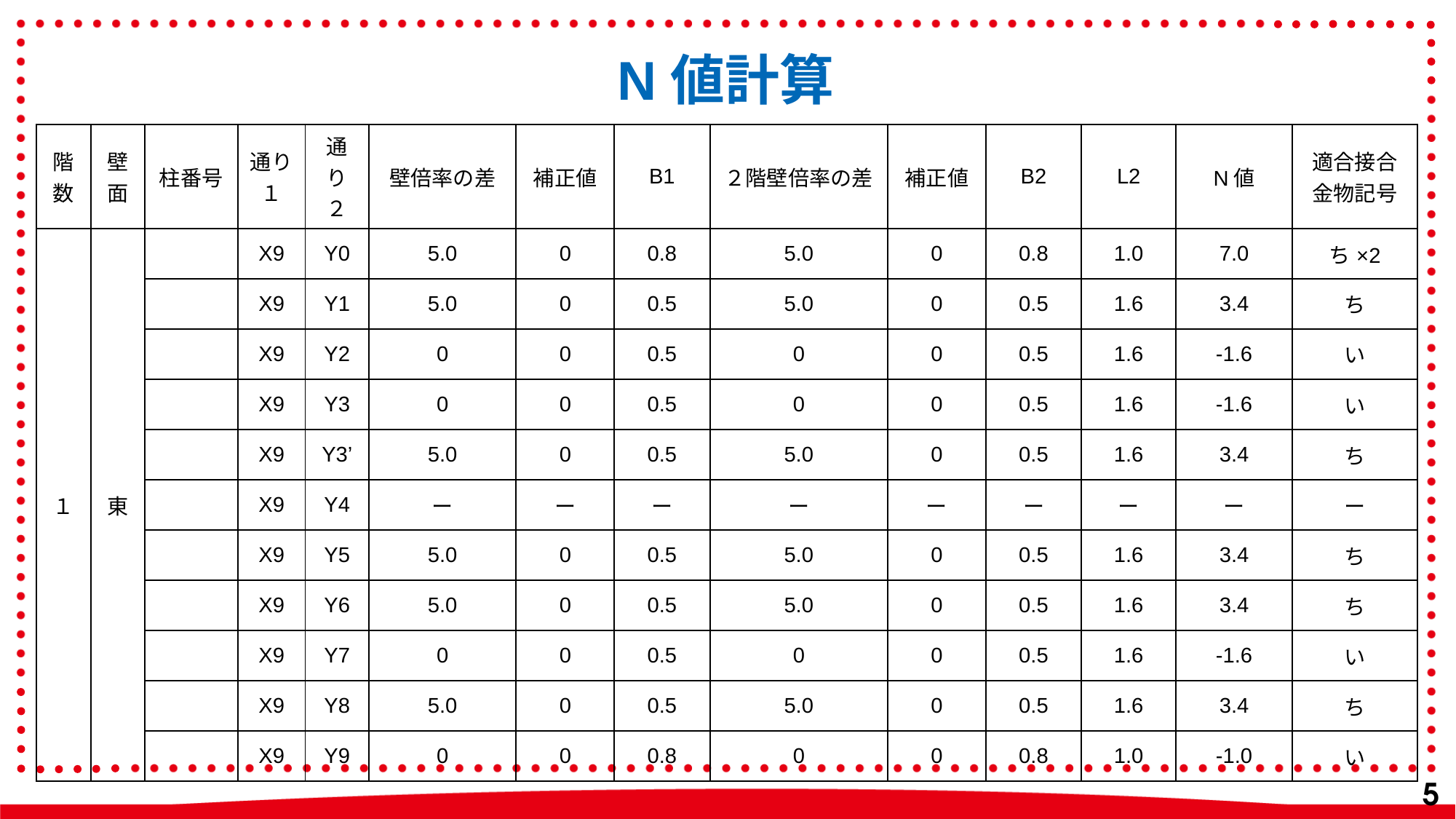

N値計算

| 階数 | 壁面 | 柱番号 | 通り１ | 通り２ | 壁倍率の差 | 補正値 | B1 | ２階壁倍率の差 | 補正値 | B2 | L2 | N値 | 適合接合金物記号 |
| --- | --- | --- | --- | --- | --- | --- | --- | --- | --- | --- | --- | --- | --- |
| １ | 東 |  | X9 | Y0 | 5.0 | 0 | 0.8 | 5.0 | 0 | 0.8 | 1.0 | 7.0 | ち×2 |
|  |  |  | X9 | Y1 | 5.0 | 0 | 0.5 | 5.0 | 0 | 0.5 | 1.6 | 3.4 | ち |
|  |  |  | X9 | Y2 | 0 | 0 | 0.5 | 0 | 0 | 0.5 | 1.6 | -1.6 | い |
|  |  |  | X9 | Y3 | 0 | 0 | 0.5 | 0 | 0 | 0.5 | 1.6 | -1.6 | い |
|  |  |  | X9 | Y3’ | 5.0 | 0 | 0.5 | 5.0 | 0 | 0.5 | 1.6 | 3.4 | ち |
|  |  |  | X9 | Y4 | ー | ー | ー | ー | ー | ー | ー | ー | ー |
|  |  |  | X9 | Y5 | 5.0 | 0 | 0.5 | 5.0 | 0 | 0.5 | 1.6 | 3.4 | ち |
|  |  |  | X9 | Y6 | 5.0 | 0 | 0.5 | 5.0 | 0 | 0.5 | 1.6 | 3.4 | ち |
|  |  |  | X9 | Y7 | 0 | 0 | 0.5 | 0 | 0 | 0.5 | 1.6 | -1.6 | い |
|  |  |  | X9 | Y8 | 5.0 | 0 | 0.5 | 5.0 | 0 | 0.5 | 1.6 | 3.4 | ち |
|  |  |  | X9 | Y9 | 0 | 0 | 0.8 | 0 | 0 | 0.8 | 1.0 | -1.0 | い |

54